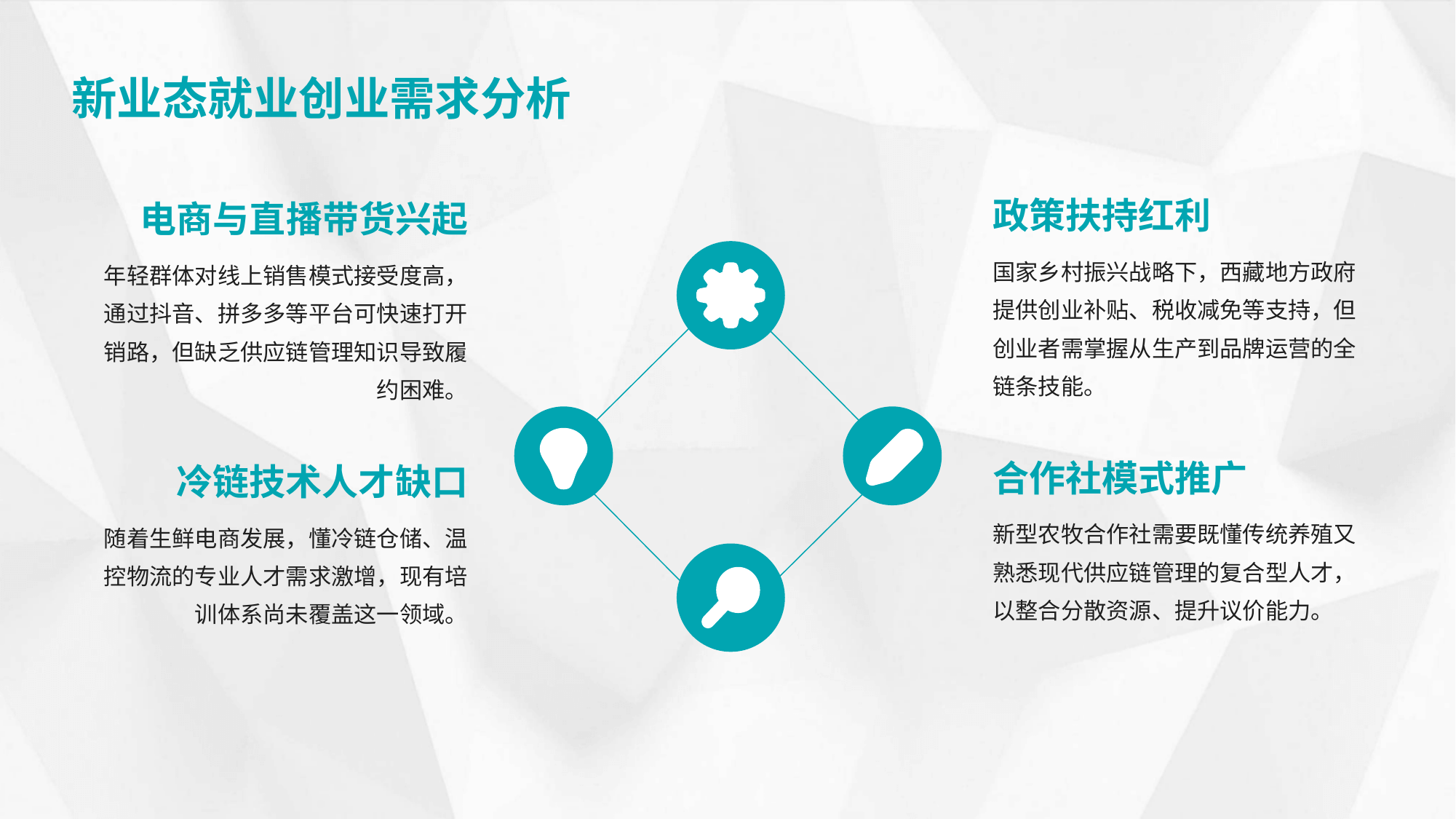

新业态就业创业需求分析
政策扶持红利
电商与直播带货兴起
国家乡村振兴战略下，西藏地方政府提供创业补贴、税收减免等支持，但创业者需掌握从生产到品牌运营的全链条技能。
年轻群体对线上销售模式接受度高，通过抖音、拼多多等平台可快速打开销路，但缺乏供应链管理知识导致履约困难。

合作社模式推广
冷链技术人才缺口
新型农牧合作社需要既懂传统养殖又熟悉现代供应链管理的复合型人才，以整合分散资源、提升议价能力。
随着生鲜电商发展，懂冷链仓储、温控物流的专业人才需求激增，现有培训体系尚未覆盖这一领域。